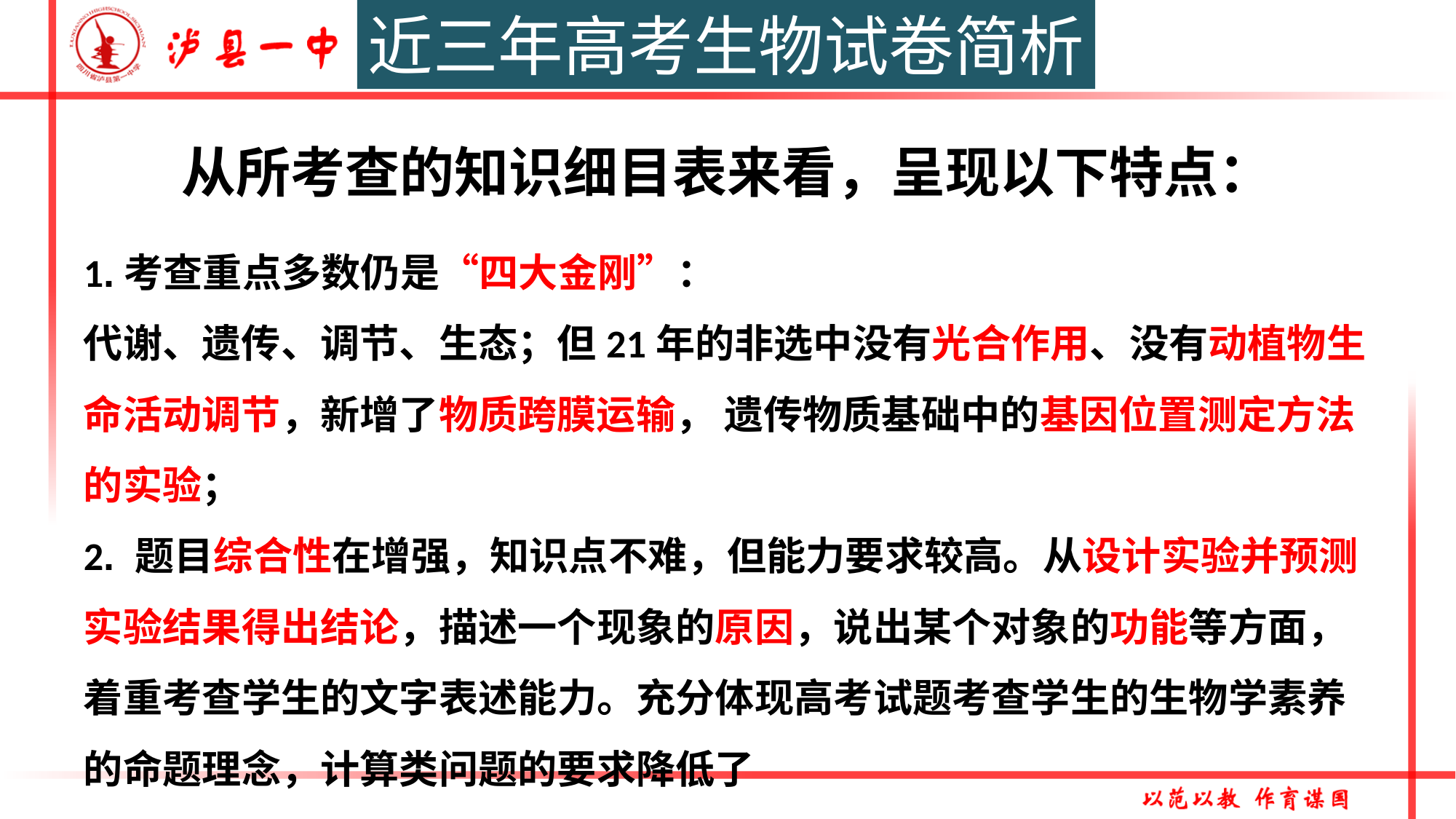

近三年高考生物试卷简析
# 从所考查的知识细目表来看，呈现以下特点：
1.考查重点多数仍是“四大金刚”：
代谢、遗传、调节、生态；但21年的非选中没有光合作用、没有动植物生命活动调节，新增了物质跨膜运输， 遗传物质基础中的基因位置测定方法的实验；
2. 题目综合性在增强，知识点不难，但能力要求较高。从设计实验并预测实验结果得出结论，描述一个现象的原因，说出某个对象的功能等方面，着重考查学生的文字表述能力。充分体现高考试题考查学生的生物学素养的命题理念，计算类问题的要求降低了